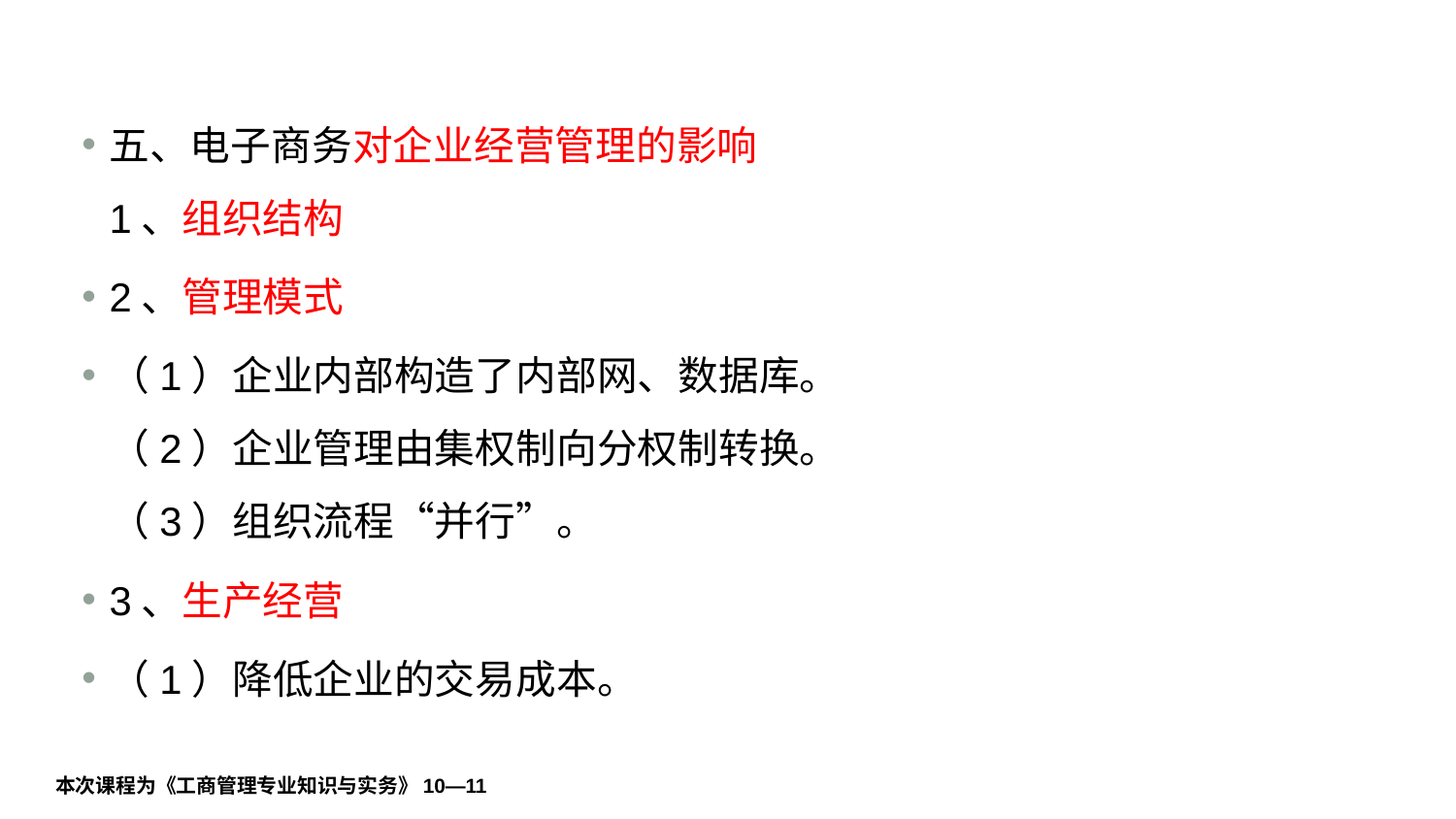

#
五、电子商务对企业经营管理的影响
1、组织结构
2、管理模式
（1）企业内部构造了内部网、数据库。
（2）企业管理由集权制向分权制转换。
（3）组织流程“并行”。
3、生产经营
（1）降低企业的交易成本。